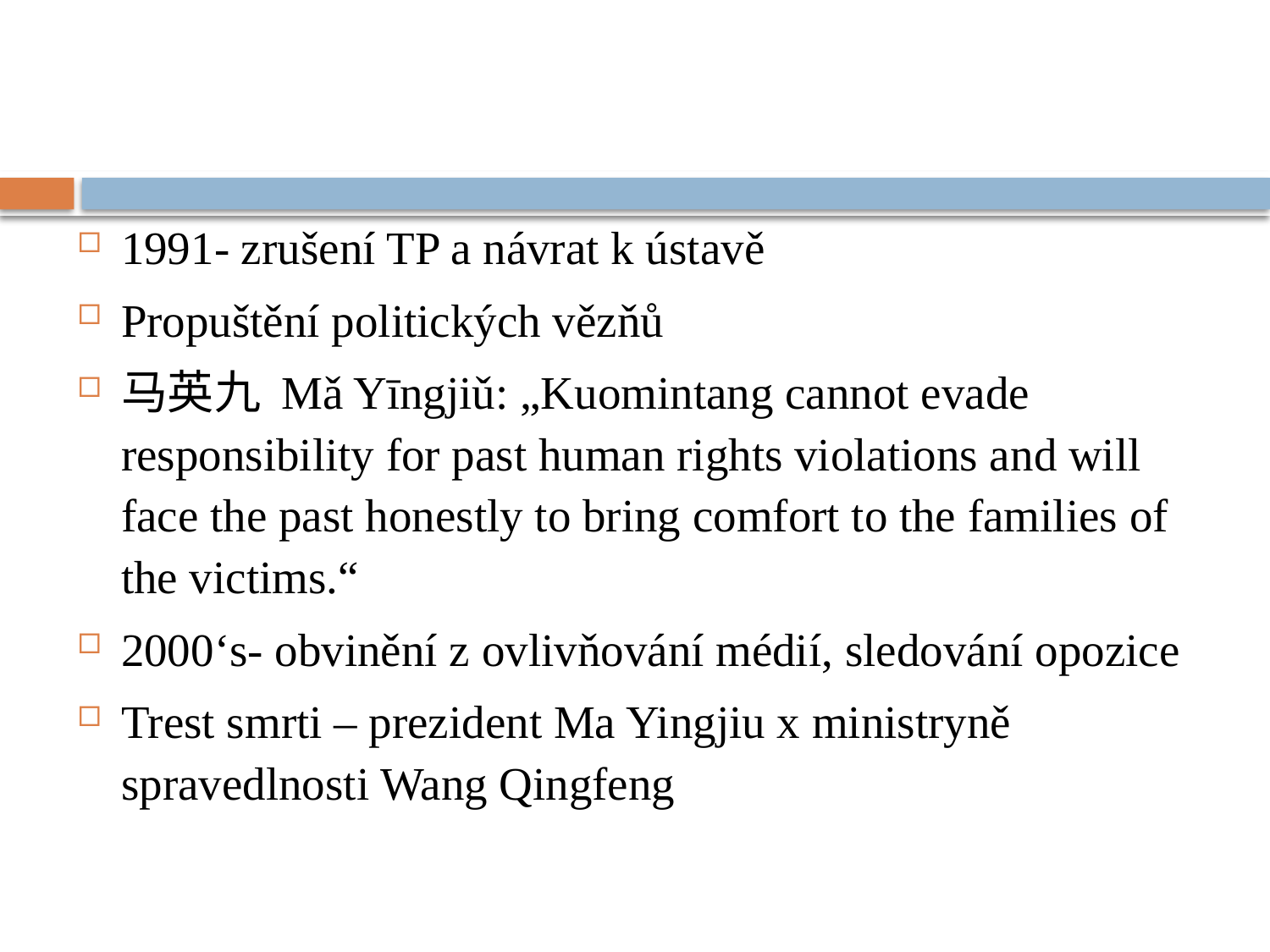

#
1991- zrušení TP a návrat k ústavě
Propuštění politických vězňů
马英九 Mǎ​ Yīng​jiǔ: „Kuomintang cannot evade responsibility for past human rights violations and will face the past honestly to bring comfort to the families of the victims.“
2000‘s- obvinění z ovlivňování médií, sledování opozice
Trest smrti – prezident Ma Yingjiu x ministryně spravedlnosti Wang Qingfeng